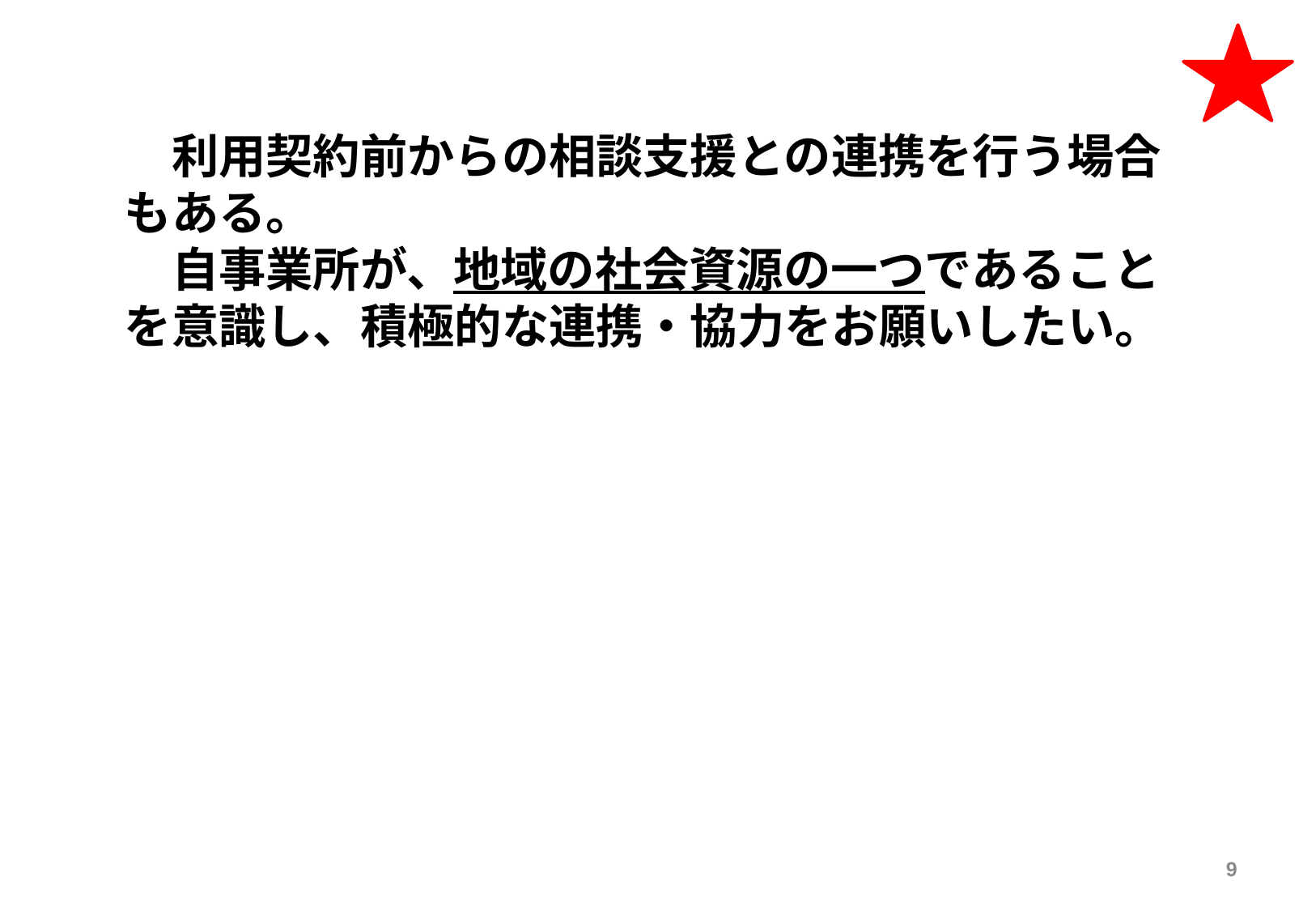

利用契約前からの相談支援との連携を行う場合もある。
　自事業所が、地域の社会資源の一つであることを意識し、積極的な連携・協力をお願いしたい。
9